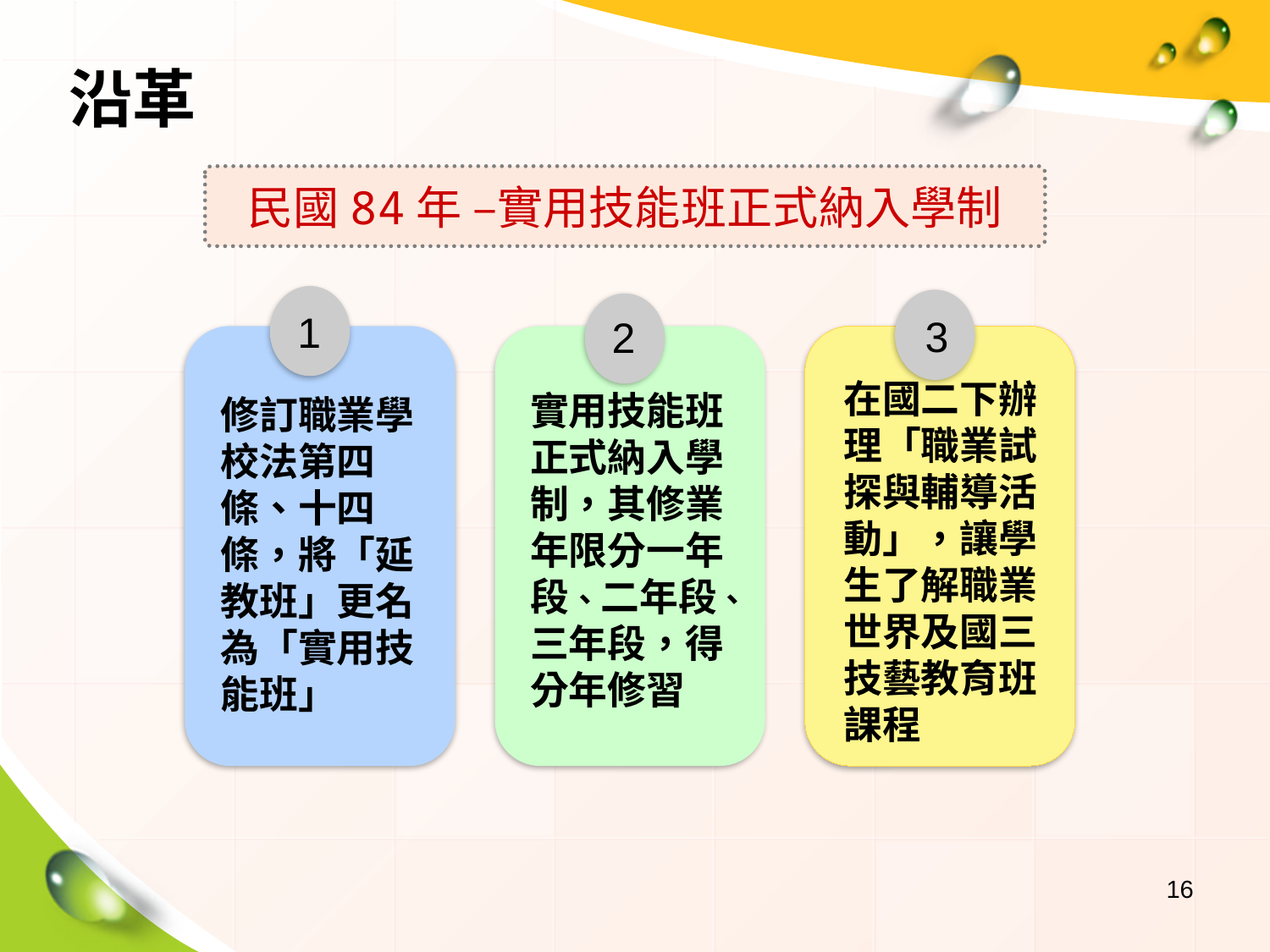

沿革
民國84年 –實用技能班正式納入學制

1

3

2

在國二下辦理「職業試探與輔導活動」，讓學生了解職業世界及國三技藝教育班課程
實用技能班正式納入學制，其修業年限分一年段、二年段、三年段，得分年修習
修訂職業學校法第四條、十四條，將「延教班」更名為「實用技能班」
16